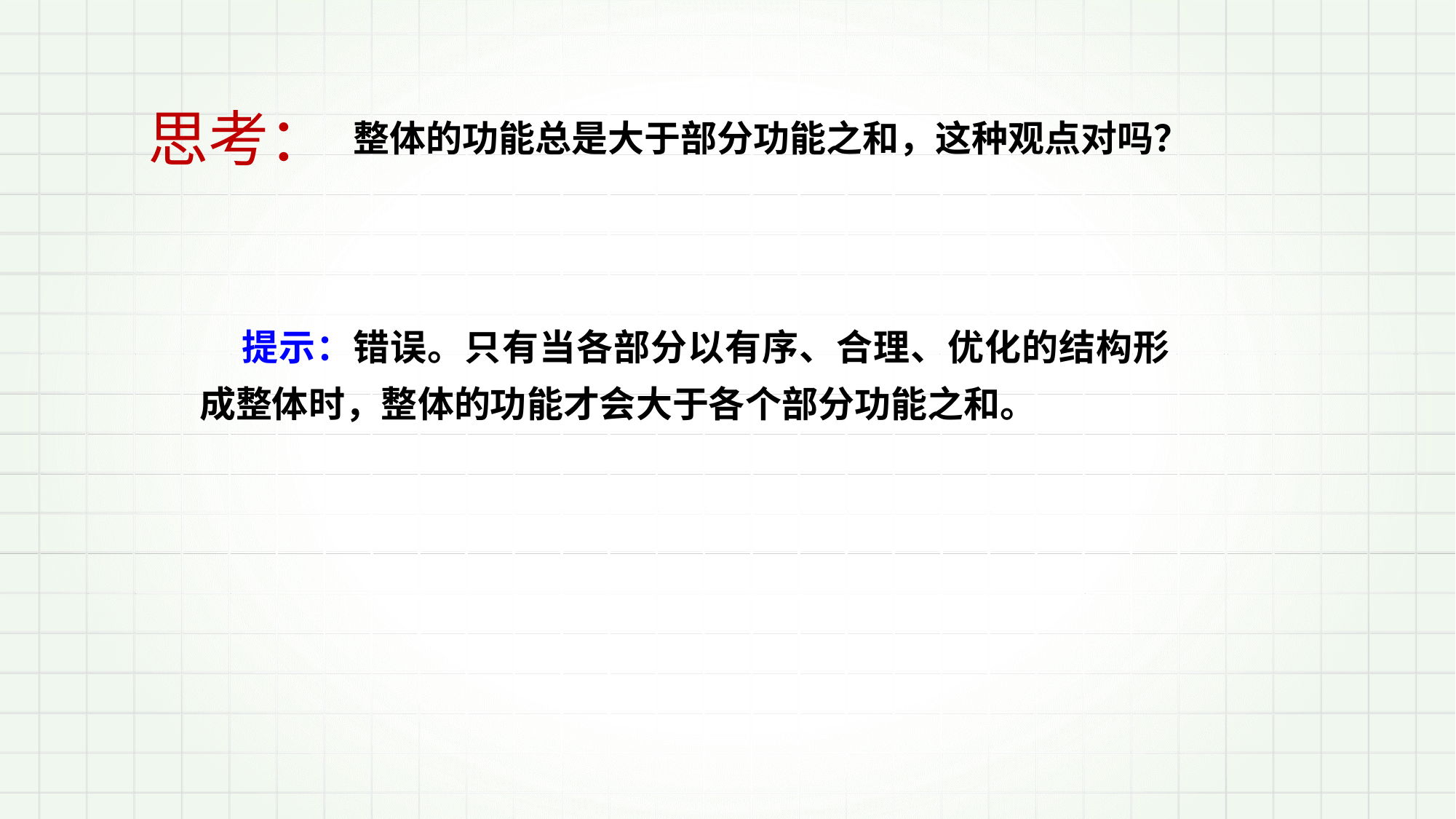

思考：
整体的功能总是大于部分功能之和，这种观点对吗？
提示：错误。只有当各部分以有序、合理、优化的结构形成整体时，整体的功能才会大于各个部分功能之和。